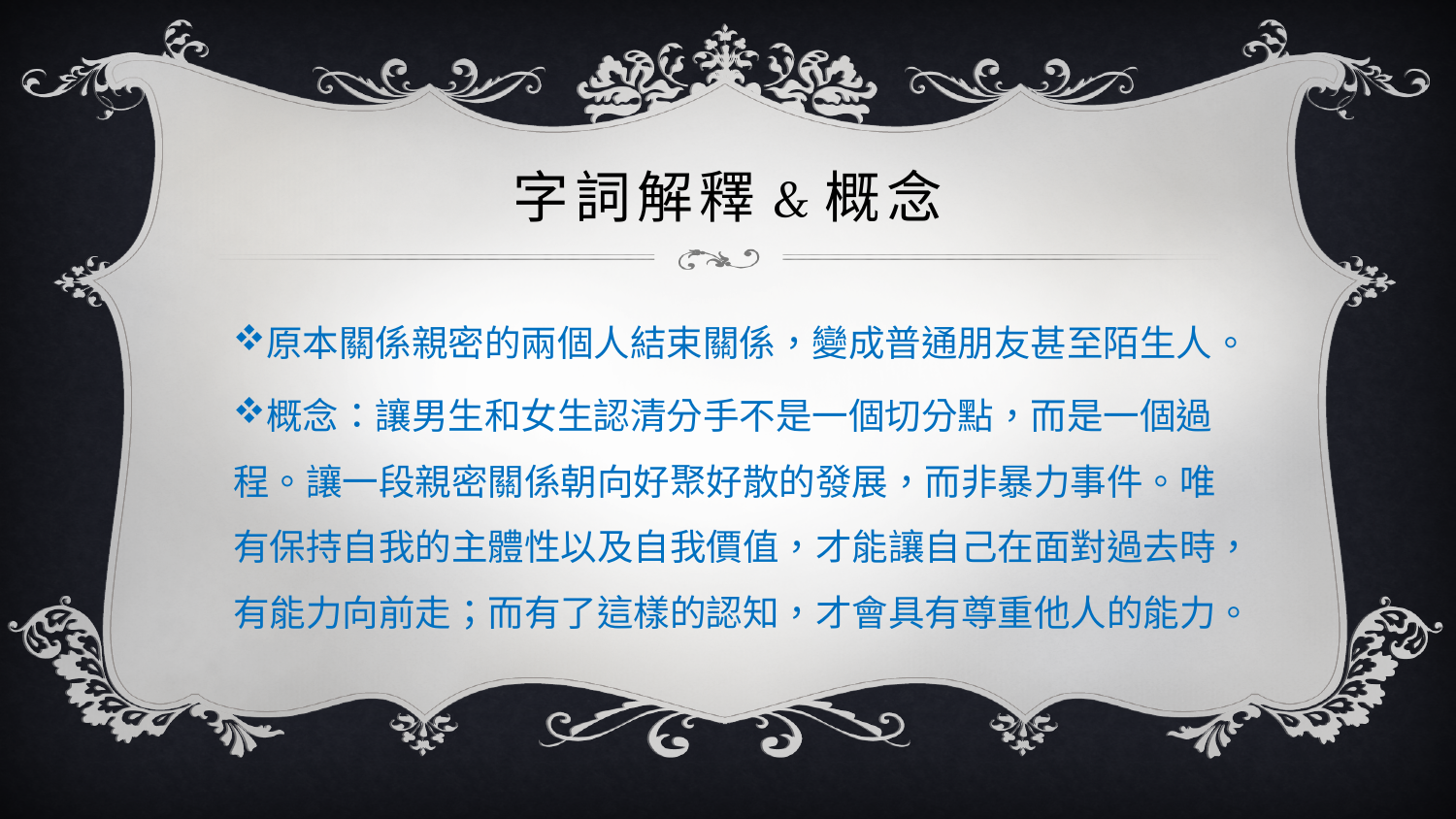

# 字詞解釋&概念
原本關係親密的兩個人結束關係，變成普通朋友甚至陌生人。
概念：讓男生和女生認清分手不是一個切分點，而是一個過程。讓一段親密關係朝向好聚好散的發展，而非暴力事件。唯有保持自我的主體性以及自我價值，才能讓自己在面對過去時，有能力向前走；而有了這樣的認知，才會具有尊重他人的能力。